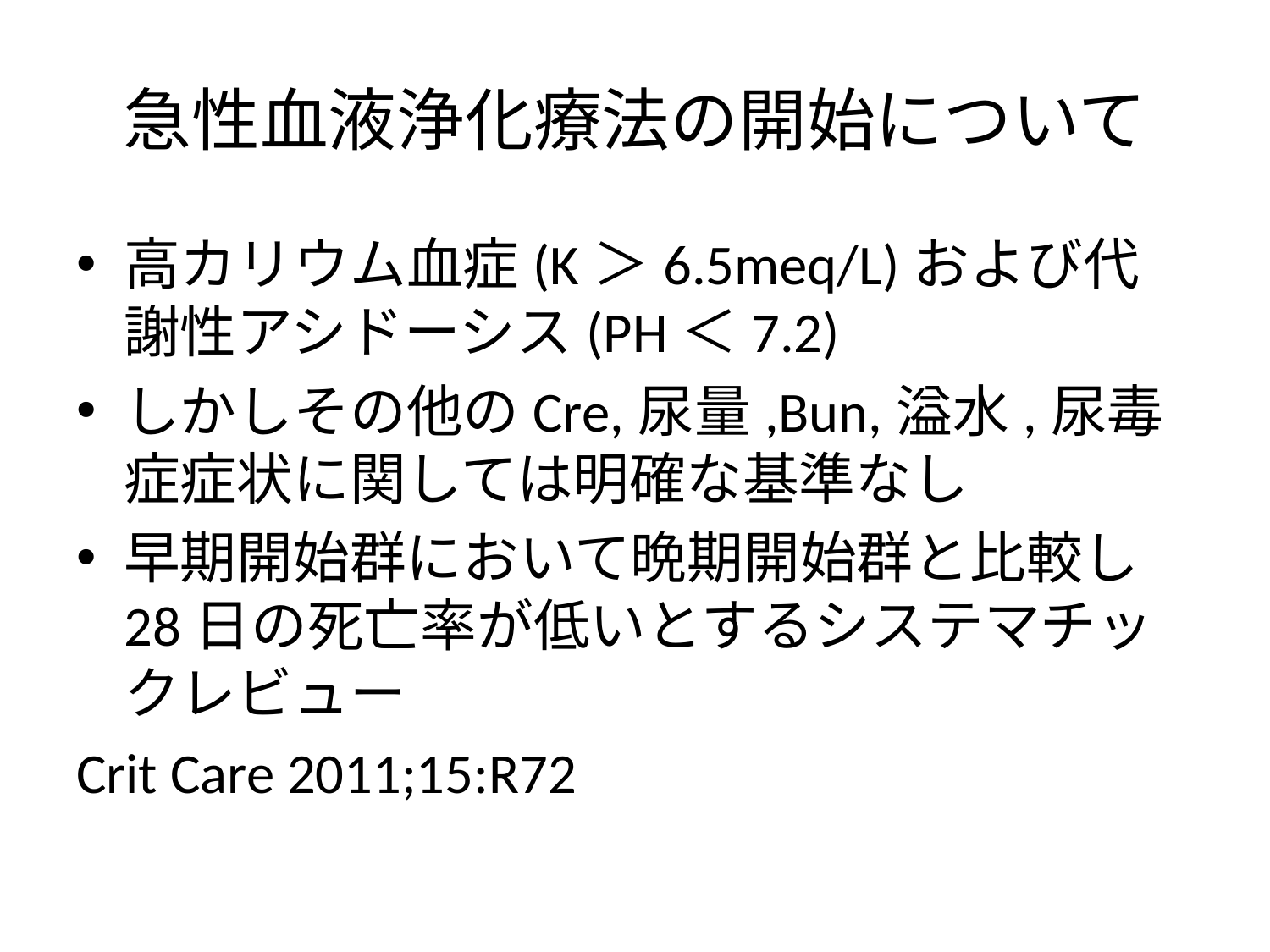

# 急性血液浄化療法の開始について
高カリウム血症(K＞6.5meq/L)および代謝性アシドーシス(PH＜7.2)
しかしその他のCre,尿量,Bun,溢水,尿毒症症状に関しては明確な基準なし
早期開始群において晩期開始群と比較し28日の死亡率が低いとするシステマチックレビュー
Crit Care 2011;15:R72